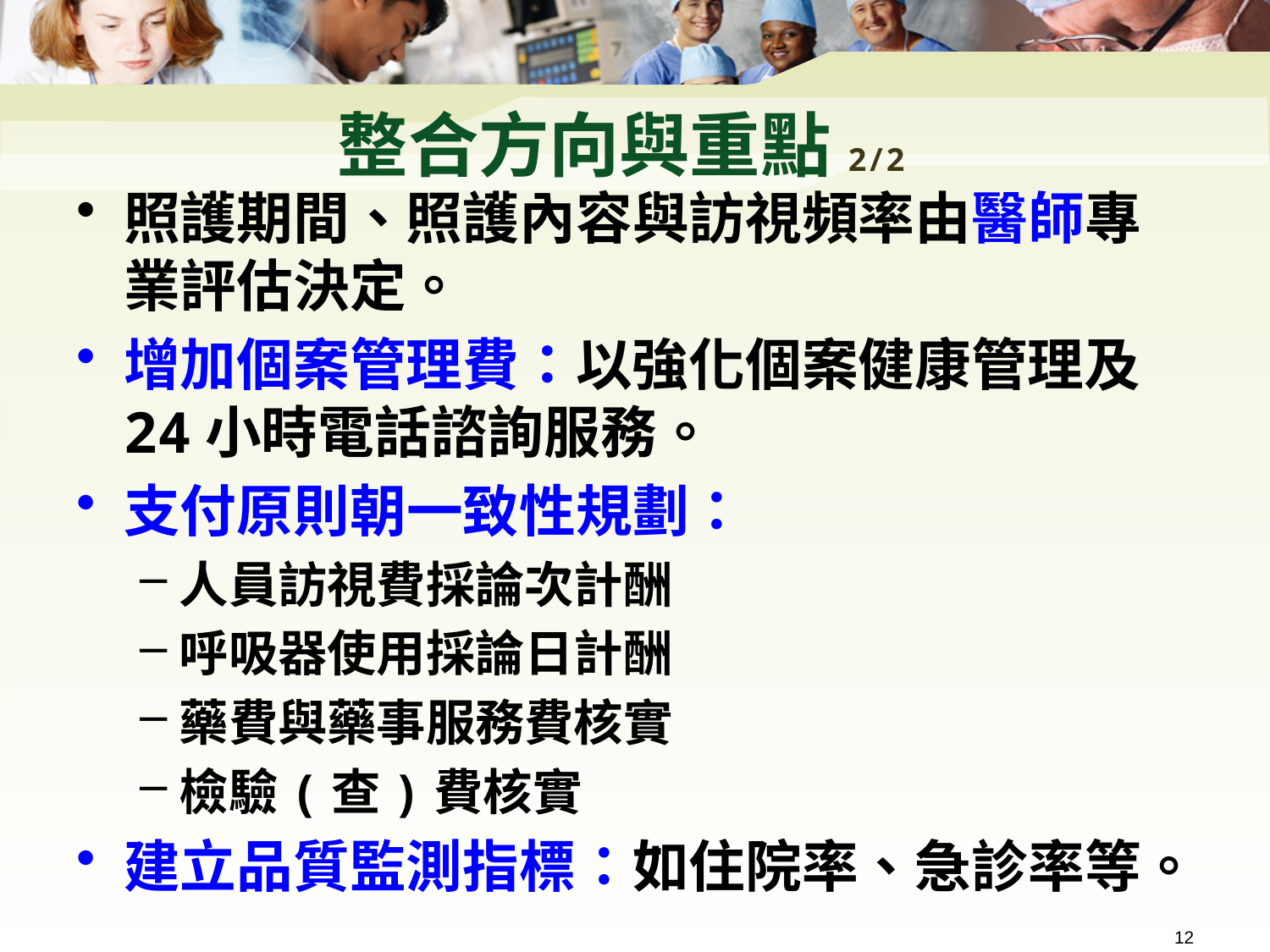

# 整合方向與重點2/2
照護期間、照護內容與訪視頻率由醫師專業評估決定。
增加個案管理費：以強化個案健康管理及24小時電話諮詢服務。
支付原則朝一致性規劃：
人員訪視費採論次計酬
呼吸器使用採論日計酬
藥費與藥事服務費核實
檢驗(查)費核實
建立品質監測指標：如住院率、急診率等。
12